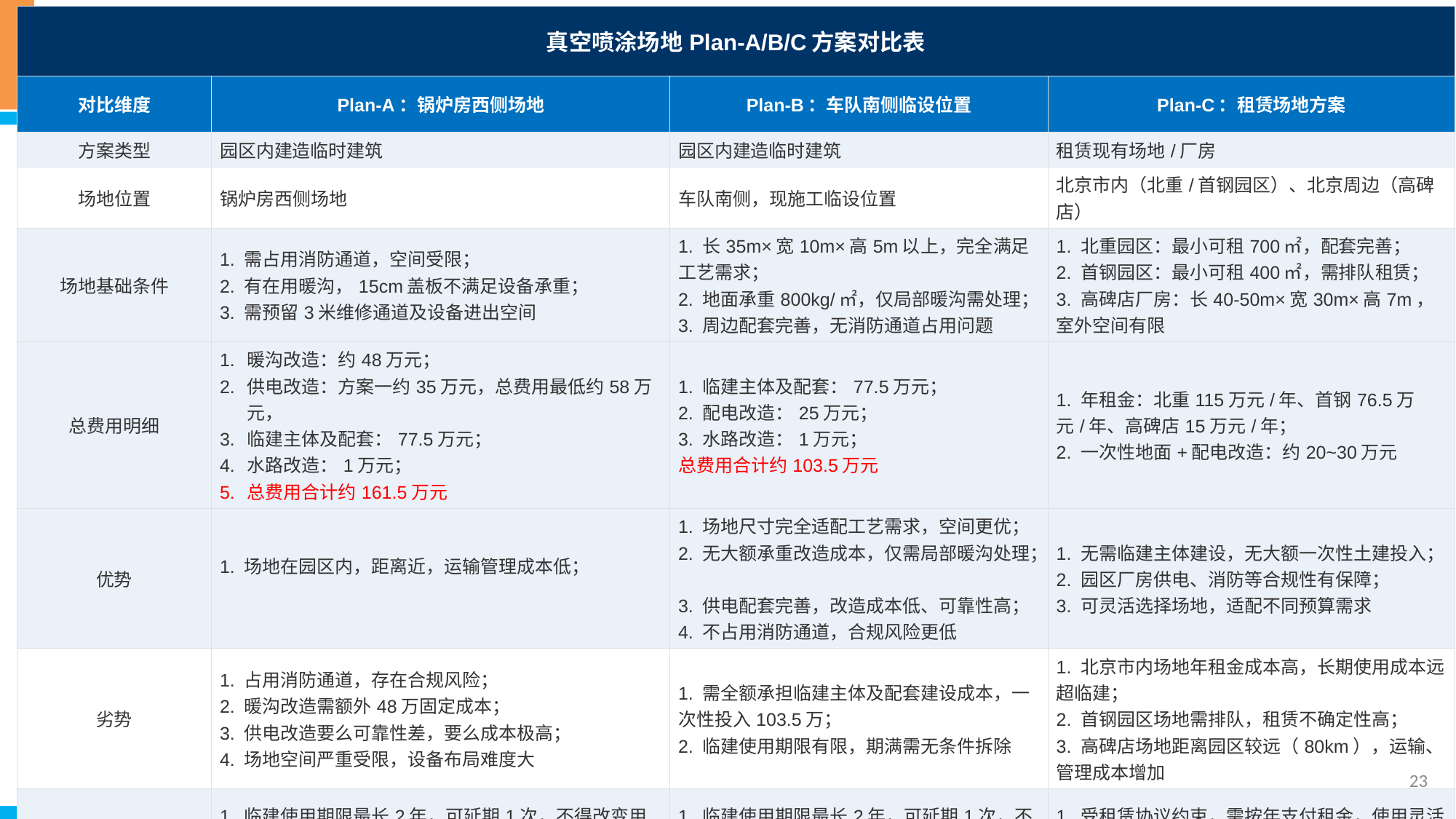

| 真空喷涂场地Plan-A/B/C方案对比表 |  |  |  |
| --- | --- | --- | --- |
| 对比维度 | Plan-A：锅炉房西侧场地 | Plan-B：车队南侧临设位置 | Plan-C：租赁场地方案 |
| 方案类型 | 园区内建造临时建筑 | 园区内建造临时建筑 | 租赁现有场地/厂房 |
| 场地位置 | 锅炉房西侧场地 | 车队南侧，现施工临设位置 | 北京市内（北重/首钢园区）、北京周边（高碑店） |
| 场地基础条件 | 1. 需占用消防通道，空间受限； 2. 有在用暖沟，15cm盖板不满足设备承重； 3. 需预留3米维修通道及设备进出空间 | 1. 长35m×宽10m×高5m以上，完全满足工艺需求； 2. 地面承重800kg/㎡，仅局部暖沟需处理； 3. 周边配套完善，无消防通道占用问题 | 1. 北重园区：最小可租700㎡，配套完善； 2. 首钢园区：最小可租400㎡，需排队租赁； 3. 高碑店厂房：长40-50m×宽30m×高7m，室外空间有限 |
| 总费用明细 | 暖沟改造：约48万元； 供电改造：方案一约35万元，总费用最低约58万元， 临建主体及配套：77.5万元； 水路改造：1万元； 总费用合计约161.5万元 | 1. 临建主体及配套：77.5万元； 2. 配电改造：25万元； 3. 水路改造：1万元； 总费用合计约103.5万元 | 1. 年租金：北重115万元/年、首钢76.5万元/年、高碑店15万元/年； 2. 一次性地面+配电改造：约20~30万元 |
| 优势 | 1. 场地在园区内，距离近，运输管理成本低； | 1. 场地尺寸完全适配工艺需求，空间更优； 2. 无大额承重改造成本，仅需局部暖沟处理； 3. 供电配套完善，改造成本低、可靠性高； 4. 不占用消防通道，合规风险更低 | 1. 无需临建主体建设，无大额一次性土建投入； 2. 园区厂房供电、消防等合规性有保障； 3. 可灵活选择场地，适配不同预算需求 |
| 劣势 | 1. 占用消防通道，存在合规风险； 2. 暖沟改造需额外48万固定成本； 3. 供电改造要么可靠性差，要么成本极高； 4. 场地空间严重受限，设备布局难度大 | 1. 需全额承担临建主体及配套建设成本，一次性投入103.5万； 2. 临建使用期限有限，期满需无条件拆除 | 1. 北京市内场地年租金成本高，长期使用成本远超临建； 2. 首钢园区场地需排队，租赁不确定性高； 3. 高碑店场地距离园区较远（80km），运输、管理成本增加 |
| 使用限制与风险 | 1. 临建使用期限最长2年，可延期1次，不得改变用途； 2. 占用消防通道，存在被要求整改/拆除的风险 | 1. 临建使用期限最长2年，可延期1次，不得改变用途； 2. 期满或城市建设需要时，必须无条件拆除 | 1. 受租赁协议约束，需按年支付租金，使用灵活性受限于租赁期限； |
23